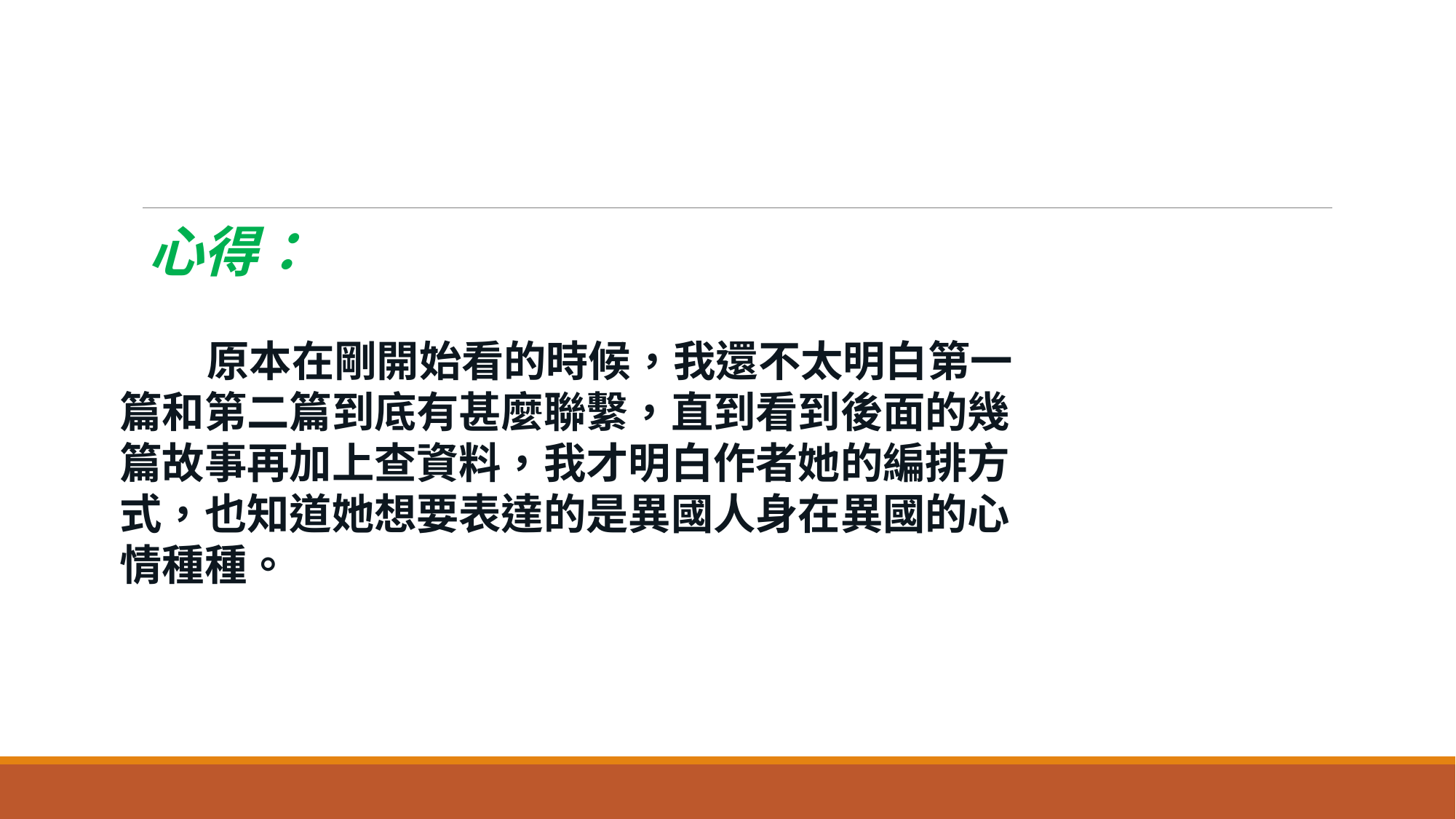

心得：
        原本在剛開始看的時候，我還不太明白第一篇和第二篇到底有甚麼聯繫，直到看到後面的幾篇故事再加上查資料，我才明白作者她的編排方式，也知道她想要表達的是異國人身在異國的心情種種。